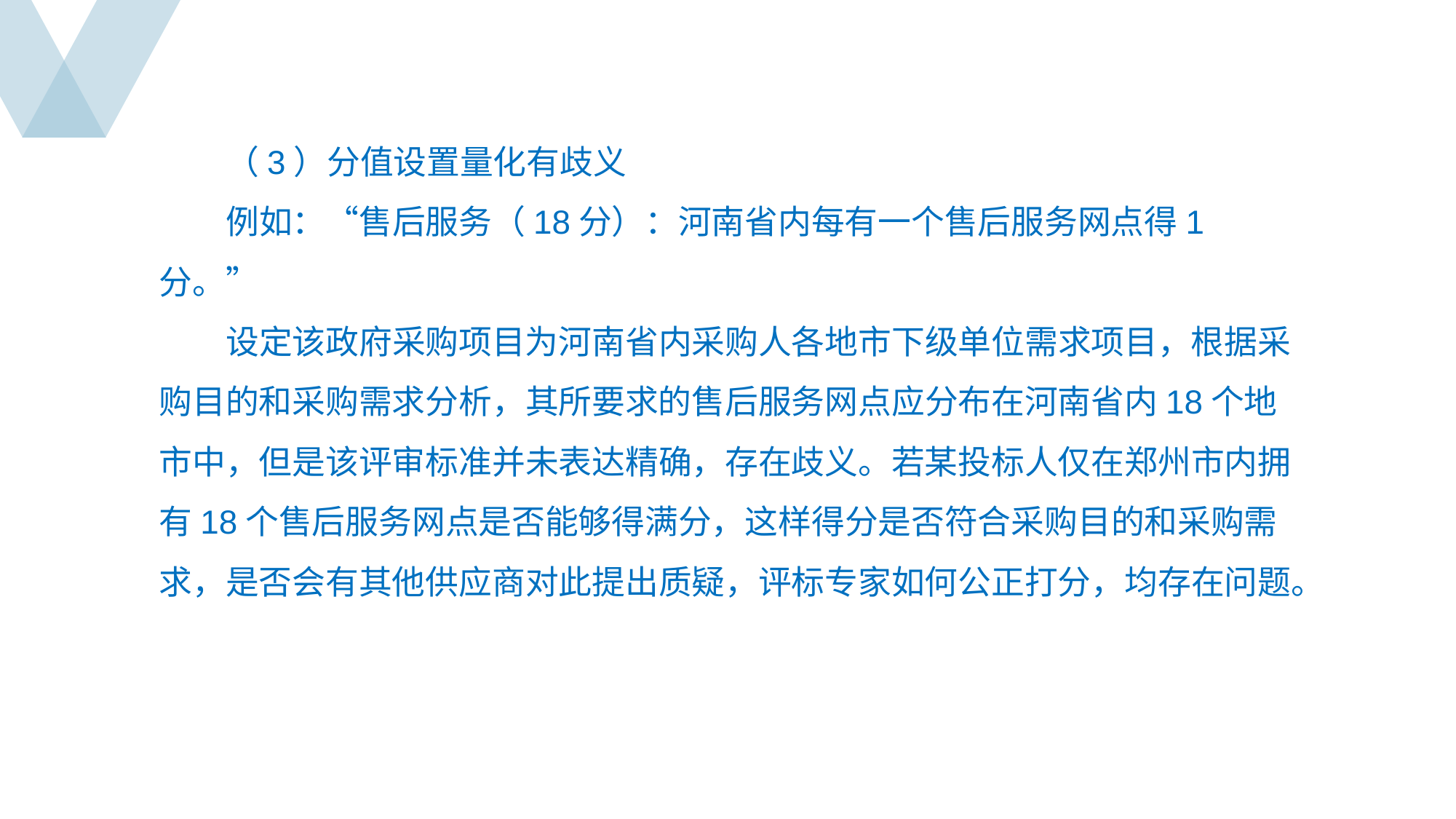

（3）分值设置量化有歧义
例如：“售后服务（18分）：河南省内每有一个售后服务网点得1分。”
设定该政府采购项目为河南省内采购人各地市下级单位需求项目，根据采购目的和采购需求分析，其所要求的售后服务网点应分布在河南省内18个地市中，但是该评审标准并未表达精确，存在歧义。若某投标人仅在郑州市内拥有18个售后服务网点是否能够得满分，这样得分是否符合采购目的和采购需求，是否会有其他供应商对此提出质疑，评标专家如何公正打分，均存在问题。